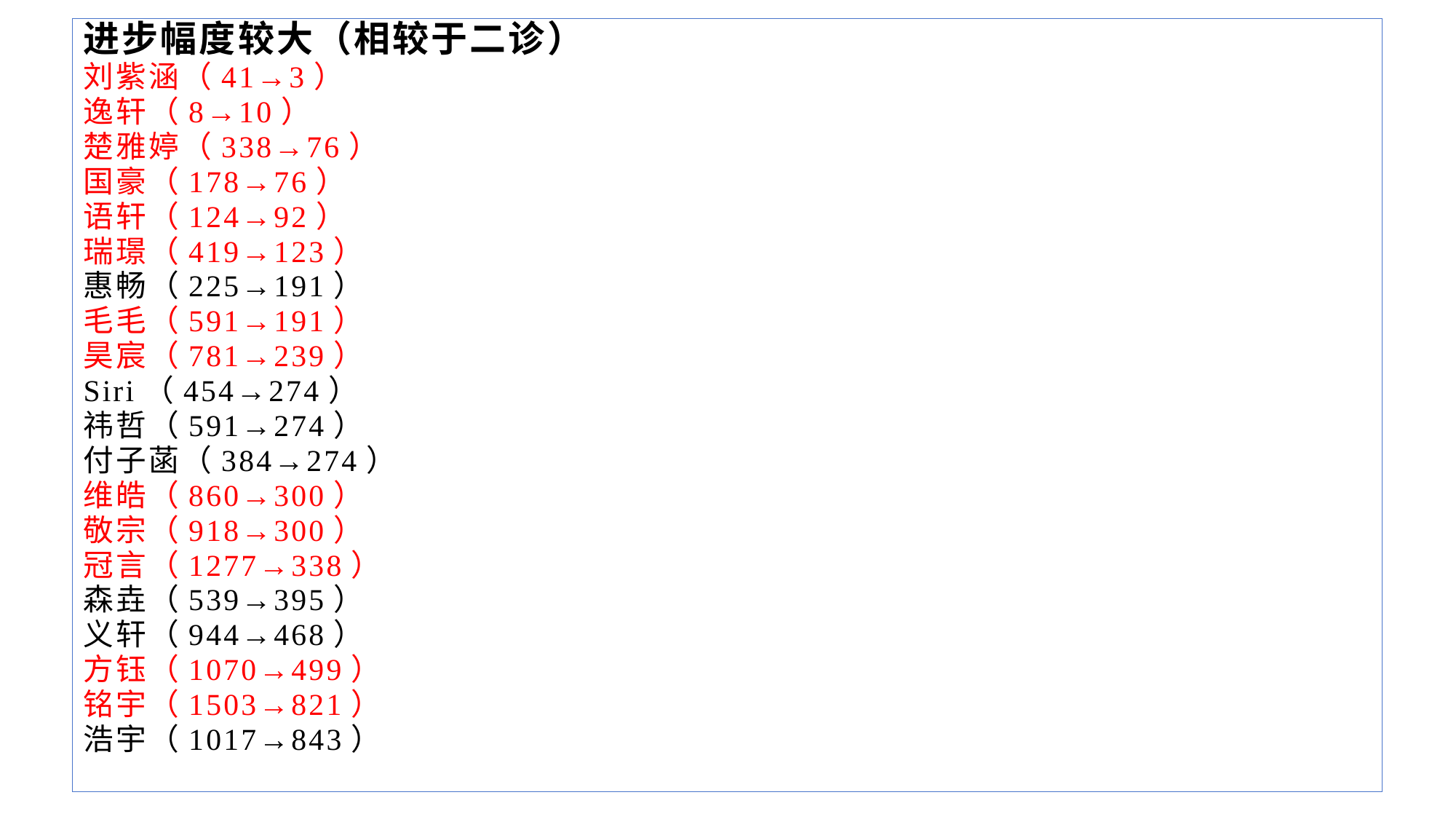

进步幅度较大（相较于二诊）
刘紫涵（41→3）
逸轩（8→10）
楚雅婷（338→76）
国豪（178→76）
语轩（124→92）
瑞璟（419→123）
惠畅（225→191）
毛毛（591→191）
昊宸（781→239）
Siri（454→274）
祎哲（591→274）
付子菡（384→274）
维皓（860→300）
敬宗（918→300）
冠言（1277→338）
森垚（539→395）
义轩（944→468）
方钰（1070→499）
铭宇（1503→821）
浩宇（1017→843）